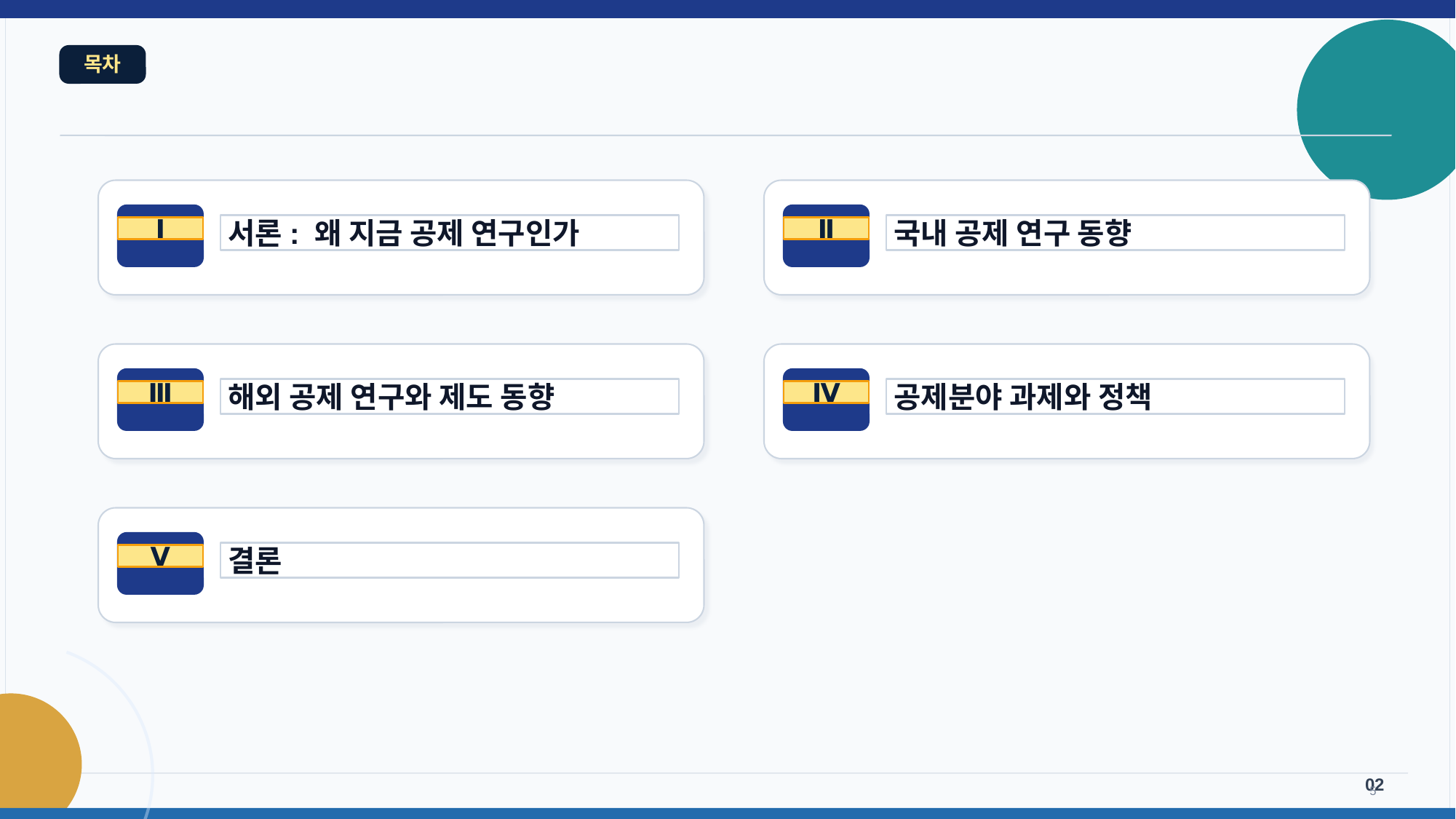

목차

서론: 왜 지금 공제 연구인가
국내 공제 연구 동향
Ⅰ
Ⅱ

해외 공제 연구와 제도 동향
공제분야 과제와 정책
Ⅲ
Ⅳ

결론
Ⅴ

02
5